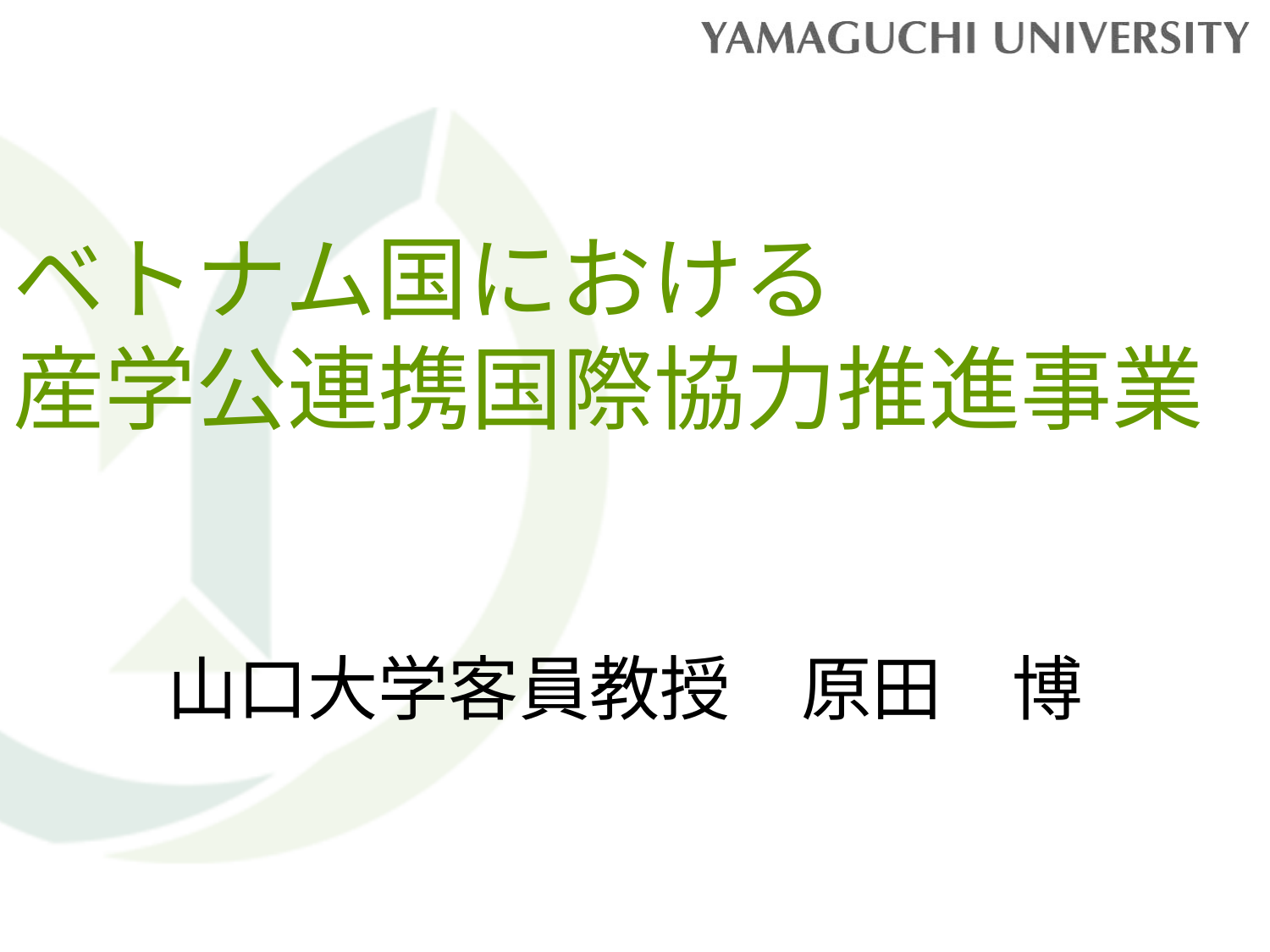

# ベトナム国における 産学公連携国際協力推進事業

山口大学客員教授　原田　博